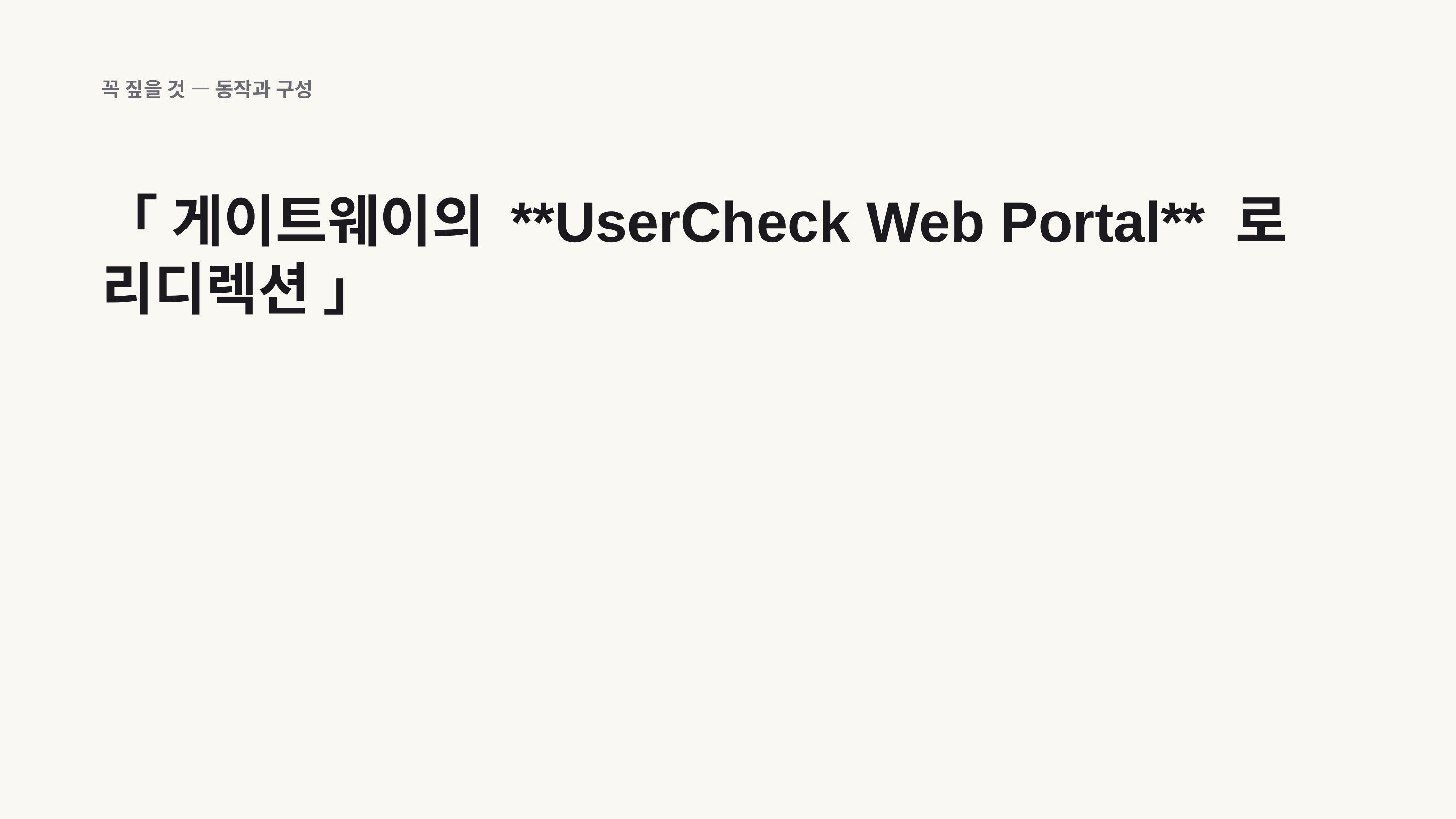

꼭 짚을 것 — 동작과 구성
「 게이트웨이의 **UserCheck Web Portal** 로 리디렉션 」